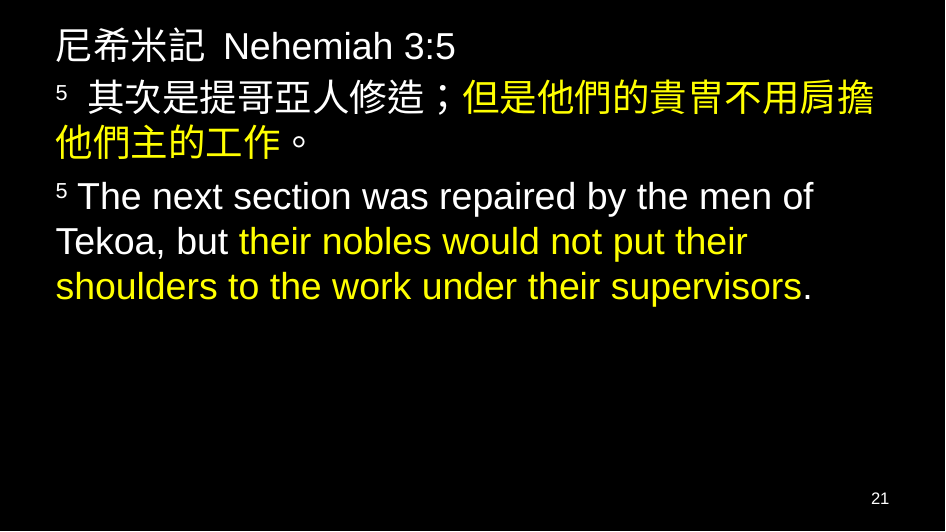

尼希米記 Nehemiah 3:5
5 其次是提哥亞人修造；但是他們的貴冑不用肩擔他們主的工作。
5 The next section was repaired by the men of Tekoa, but their nobles would not put their shoulders to the work under their supervisors.

21